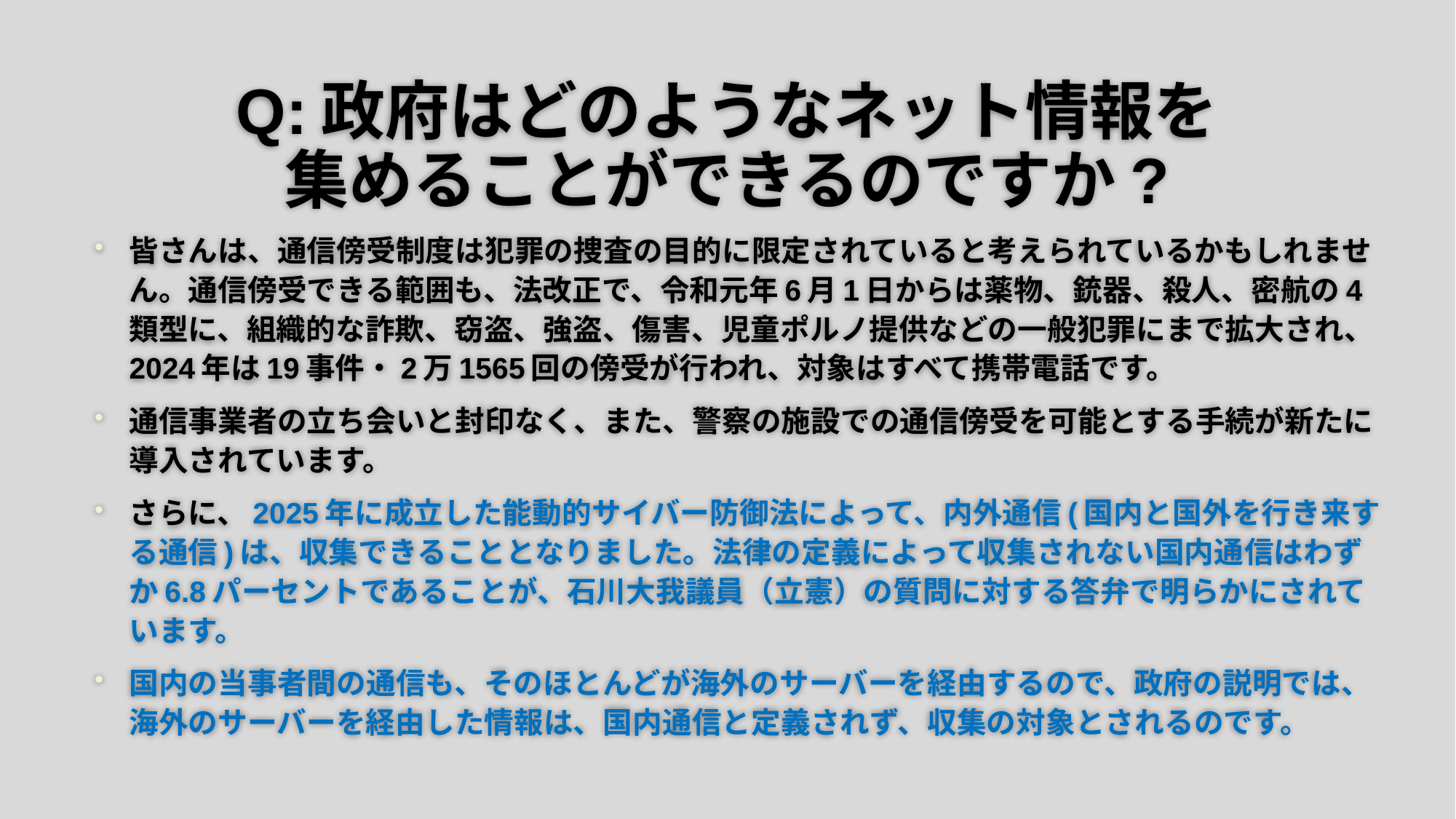

# Q:政府はどのようなネット情報を 集めることができるのですか?
皆さんは、通信傍受制度は犯罪の捜査の目的に限定されていると考えられているかもしれません。通信傍受できる範囲も、法改正で、令和元年6月1日からは薬物、銃器、殺人、密航の4類型に、組織的な詐欺、窃盗、強盗、傷害、児童ポルノ提供などの一般犯罪にまで拡大され、2024年は19事件・2万1565回の傍受が行われ、対象はすべて携帯電話です。
通信事業者の立ち会いと封印なく、また、警察の施設での通信傍受を可能とする手続が新たに導入されています。
さらに、2025年に成立した能動的サイバー防御法によって、内外通信(国内と国外を行き来する通信)は、収集できることとなりました。法律の定義によって収集されない国内通信はわずか6.8パーセントであることが、石川大我議員（立憲）の質問に対する答弁で明らかにされています。
国内の当事者間の通信も、そのほとんどが海外のサーバーを経由するので、政府の説明では、海外のサーバーを経由した情報は、国内通信と定義されず、収集の対象とされるのです。